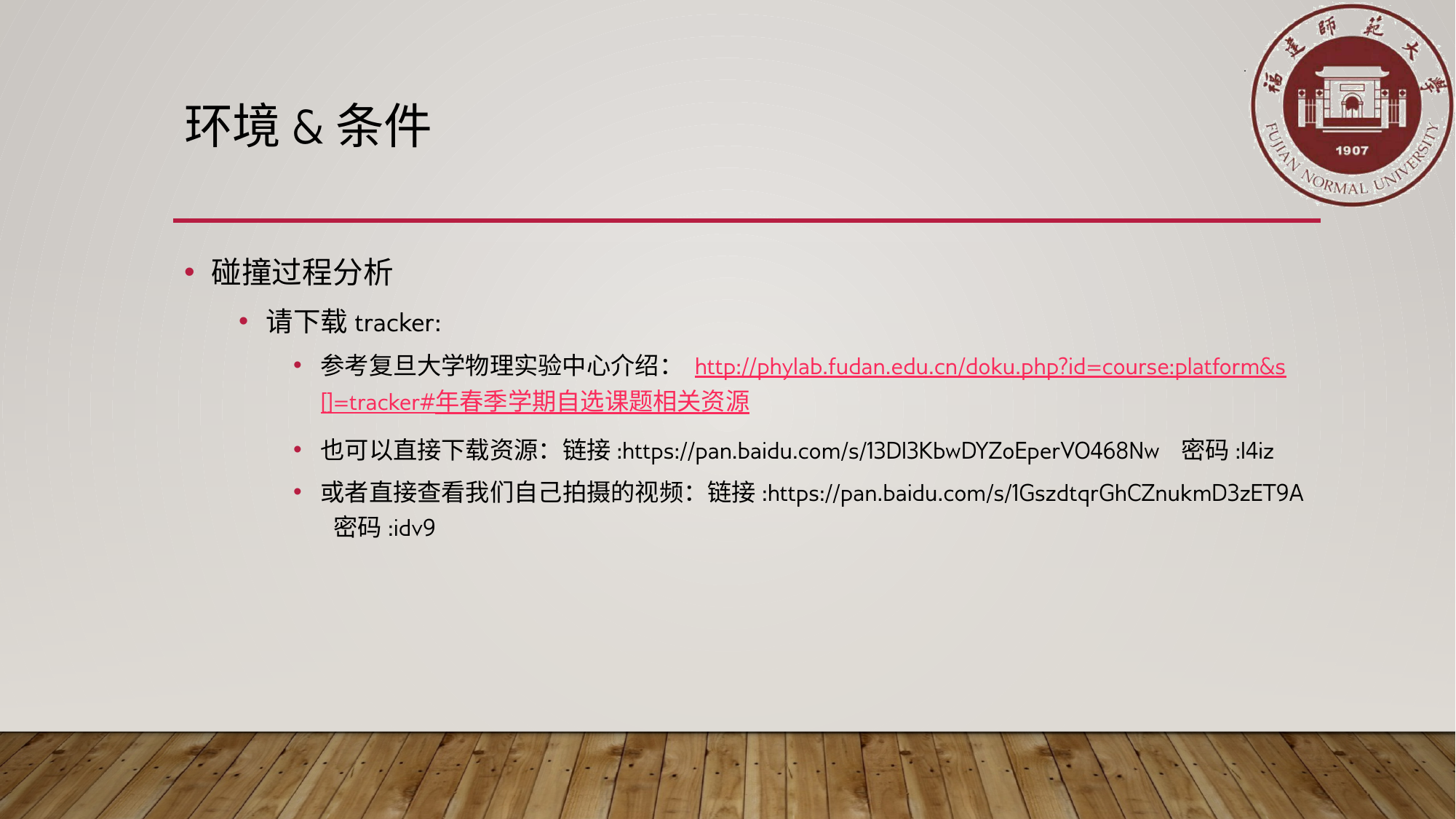

# 环境&条件
碰撞过程分析
请下载tracker:
参考复旦大学物理实验中心介绍： http://phylab.fudan.edu.cn/doku.php?id=course:platform&s[]=tracker#年春季学期自选课题相关资源
也可以直接下载资源：链接:https://pan.baidu.com/s/13DI3KbwDYZoEperVO468Nw  密码:l4iz
或者直接查看我们自己拍摄的视频：链接:https://pan.baidu.com/s/1GszdtqrGhCZnukmD3zET9A  密码:idv9